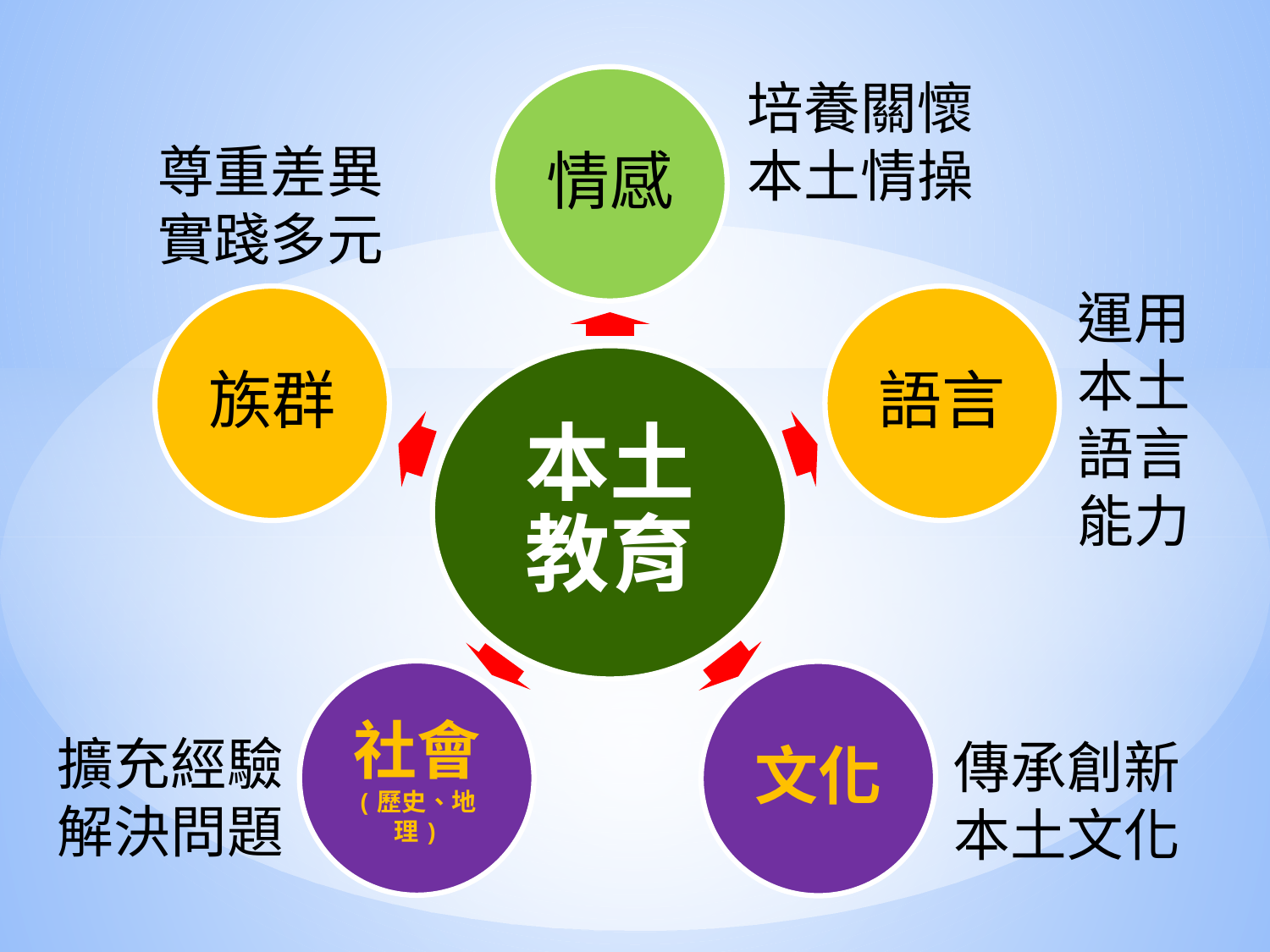

本土
教育

情感

語言

文化

社會
(歷史、地理)

族群
培養關懷本土情操
尊重差異實踐多元
運用本土語言能力
擴充經驗解決問題
傳承創新本土文化